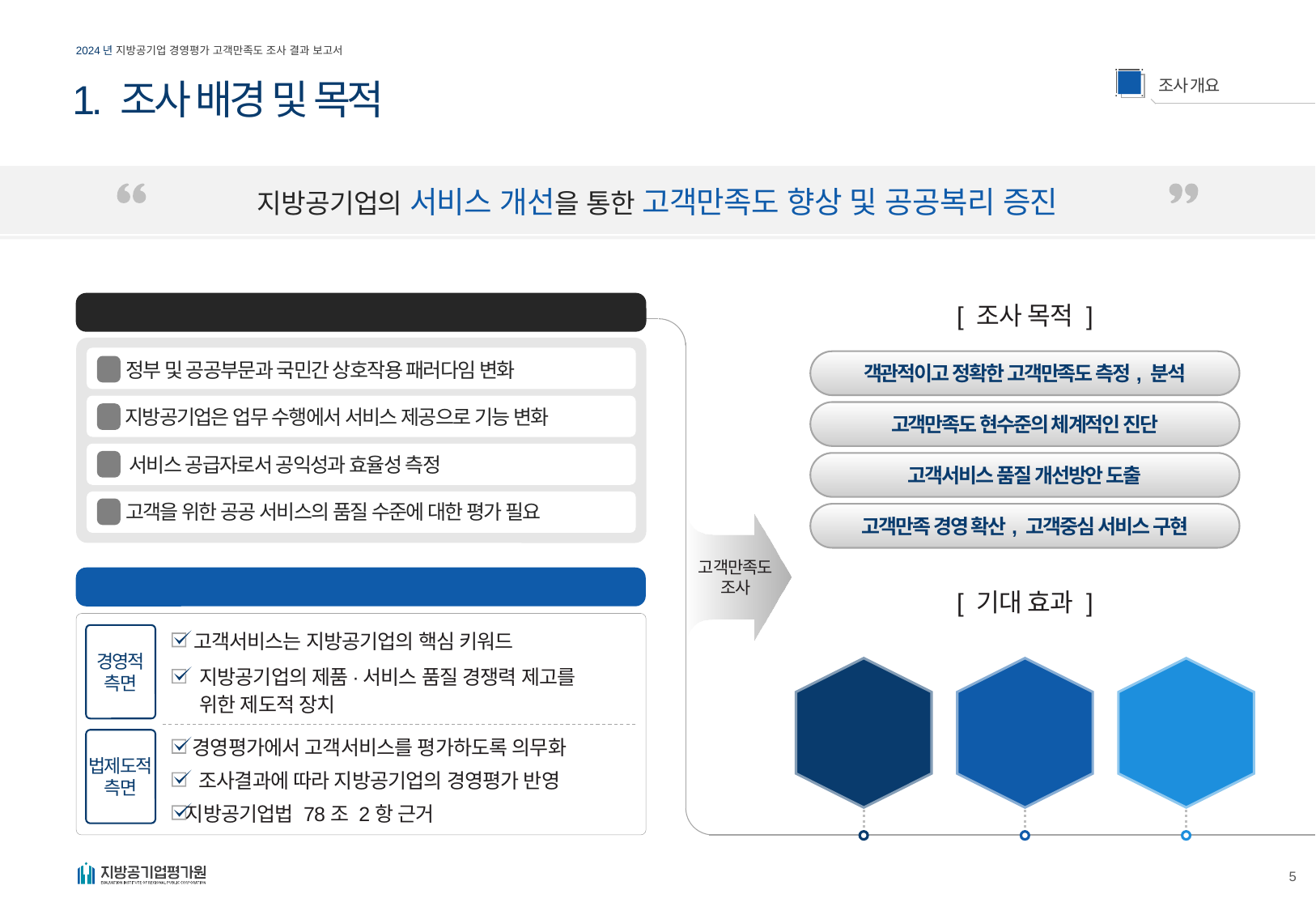

1. 조사 배경 및 목적

지방공기업의 서비스 개선을 통한 고객만족도 향상 및 공공복리 증진

조사 배경 및 필요성
[ 조사 목적 ]

정부 및 공공부문과 국민간 상호작용 패러다임 변화

객관적이고 정확한 고객만족도 측정, 분석
1

지방공기업은 업무 수행에서 서비스 제공으로 기능 변화

2
고객만족도 현수준의 체계적인 진단

서비스 공급자로서 공익성과 효율성 측정
3

고객서비스 품질 개선방안 도출

고객을 위한 공공 서비스의 품질 수준에 대한 평가 필요
4

고객만족 경영 확산, 고객중심 서비스 구현

고객만족도
조사
법제도 ∙ 경영적 시행 근거
[ 기대 효과 ]

고객서비스는 지방공기업의 핵심 키워드
경영적
측면

지방공기업의 제품 ∙ 서비스 품질 경쟁력 제고를 위한 제도적 장치

신뢰와 믿음을
통한 대국민
만족도 제고
지방공기업
서비스
품질 향상
고객만족도에
대한 정확한
측정 및 진단
경영평가에서 고객서비스를 평가하도록 의무화
법제도적
측면

조사결과에 따라 지방공기업의 경영평가 반영

지방공기업법 78조 2항 근거